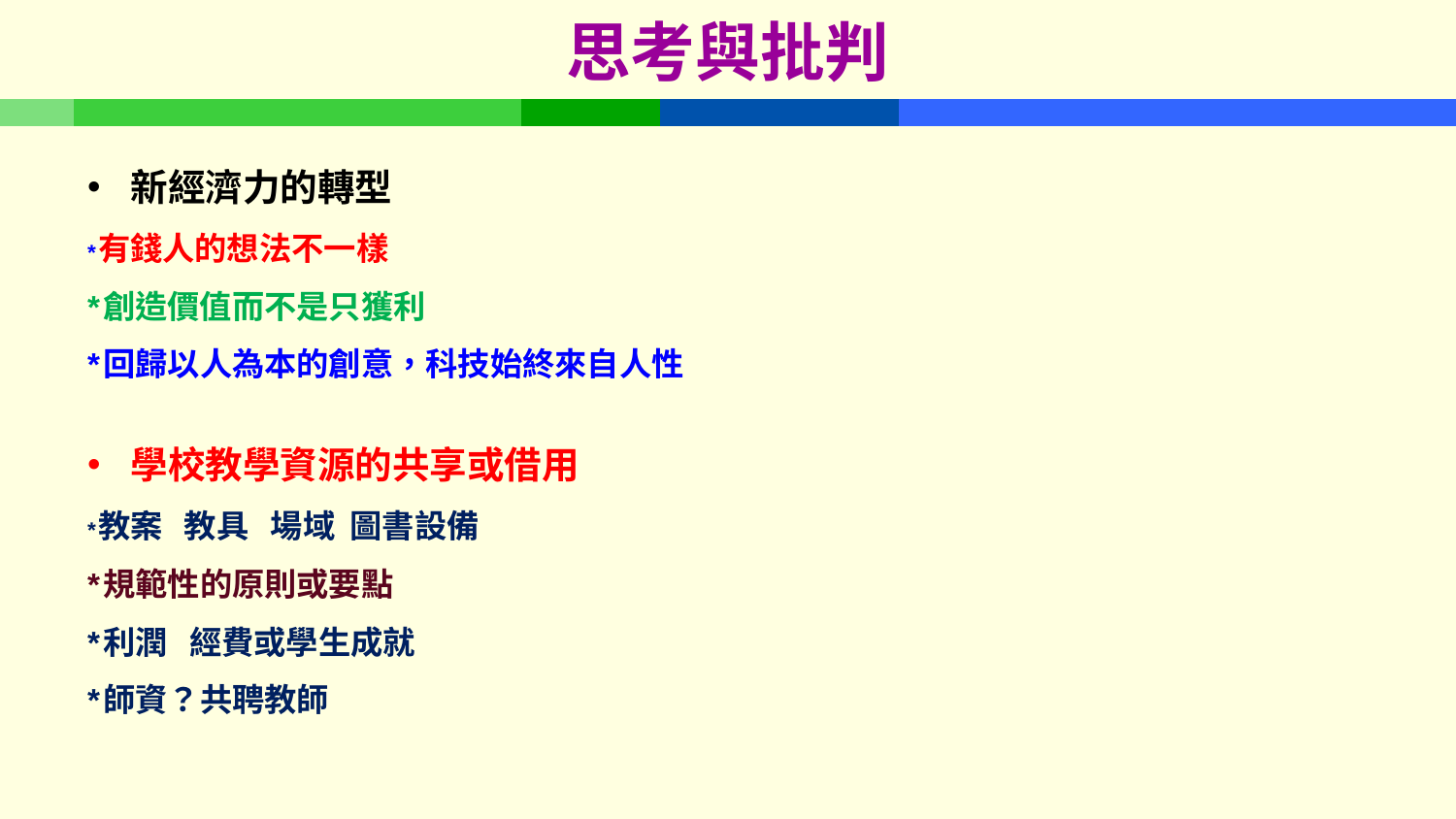

# 思考與批判
新經濟力的轉型
*有錢人的想法不一樣
*創造價值而不是只獲利
*回歸以人為本的創意，科技始終來自人性

學校教學資源的共享或借用
*教案   教具   場域  圖書設備
*規範性的原則或要點
*利潤   經費或學生成就
*師資？共聘教師